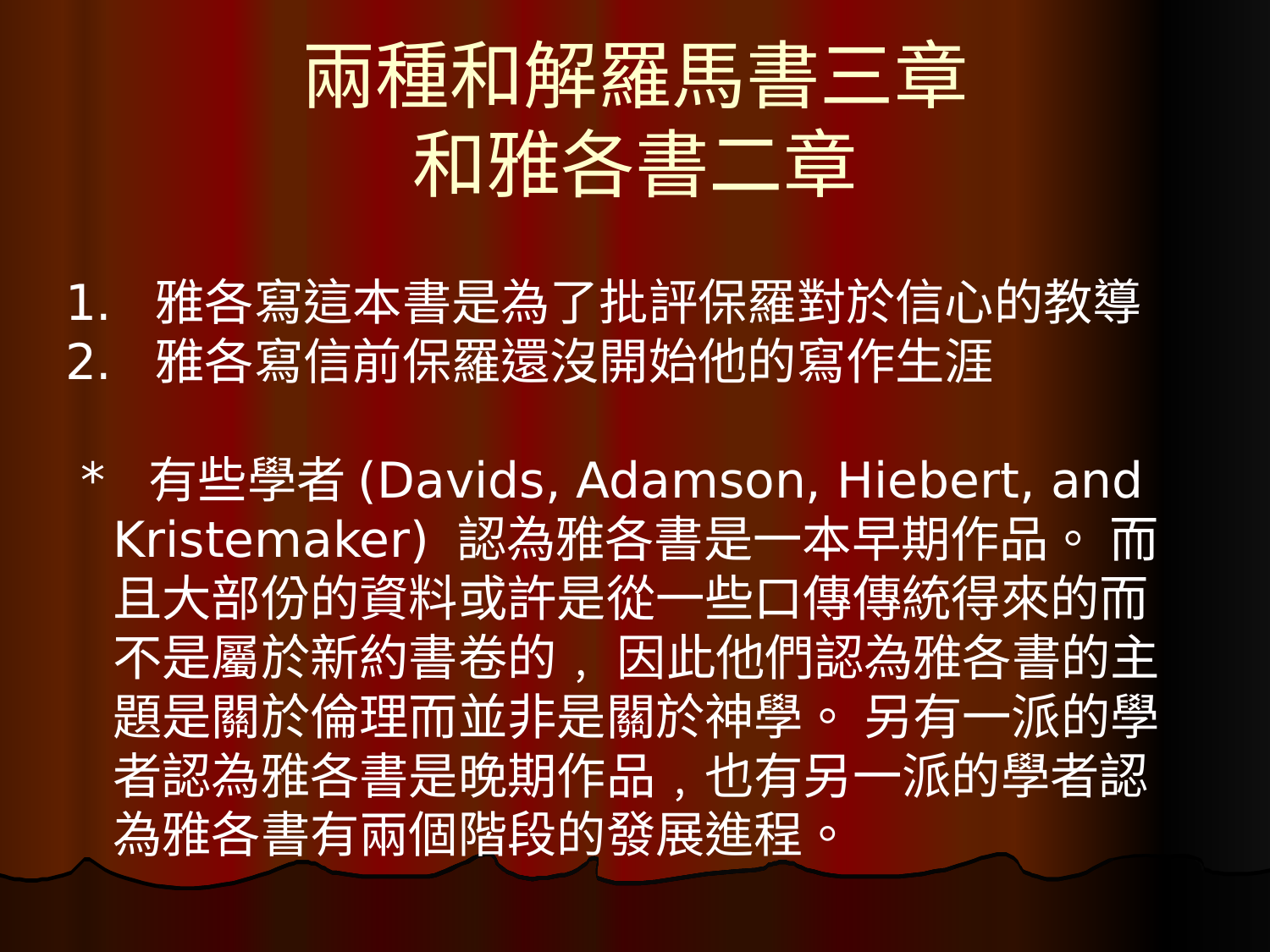

兩種和解羅馬書三章
和雅各書二章
1.  雅各寫這本書是為了批評保羅對於信心的教導
2.  雅各寫信前保羅還沒開始他的寫作生涯

 *  有些學者(Davids, Adamson, Hiebert, and Kristemaker) 認為雅各書是一本早期作品。 而且大部份的資料或許是從一些口傳傳統得來的而不是屬於新約書卷的﹐ 因此他們認為雅各書的主題是關於倫理而並非是關於神學。 另有一派的學者認為雅各書是晚期作品﹐也有另一派的學者認為雅各書有兩個階段的發展進程。